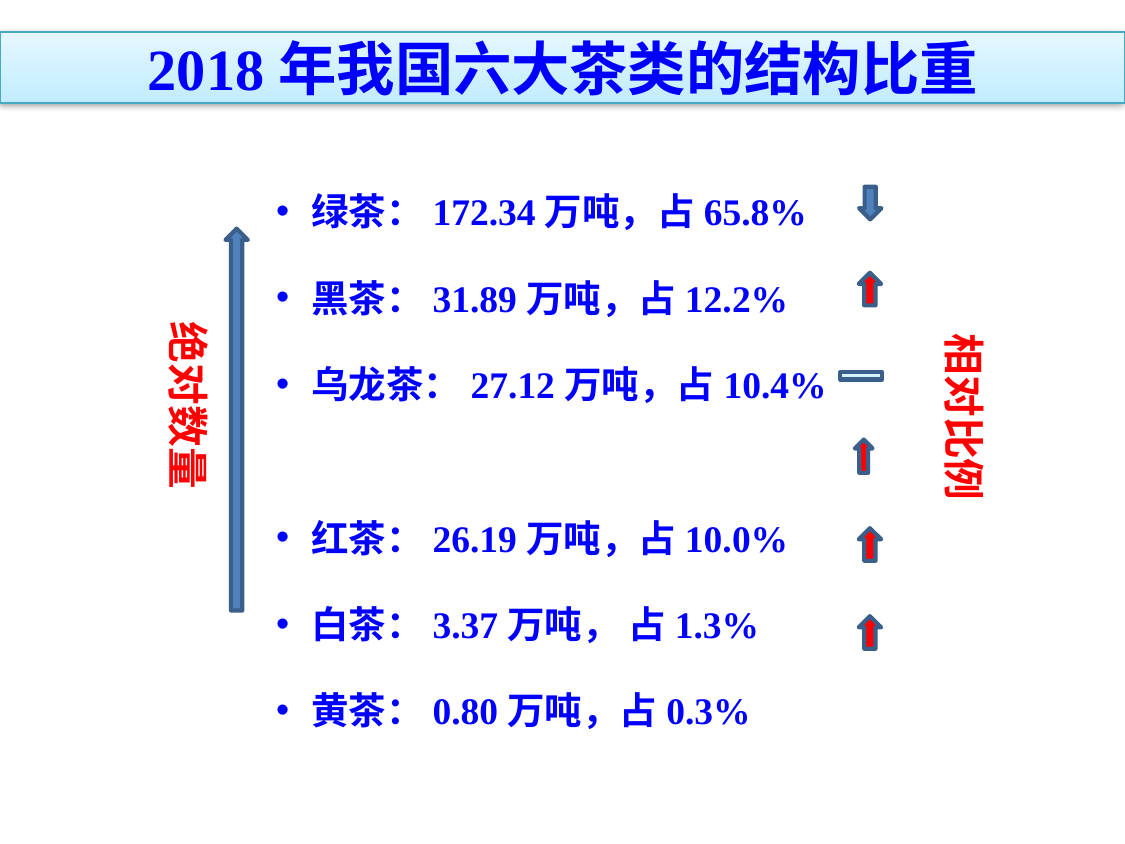

# 2018年我国六大茶类的结构比重
绿茶：172.34万吨，占65.8%
黑茶：31.89万吨，占12.2%
乌龙茶：27.12万吨，占10.4%
红茶：26.19万吨，占10.0%
白茶：3.37万吨， 占1.3%
黄茶：0.80万吨，占0.3%

相对比例
绝对数量